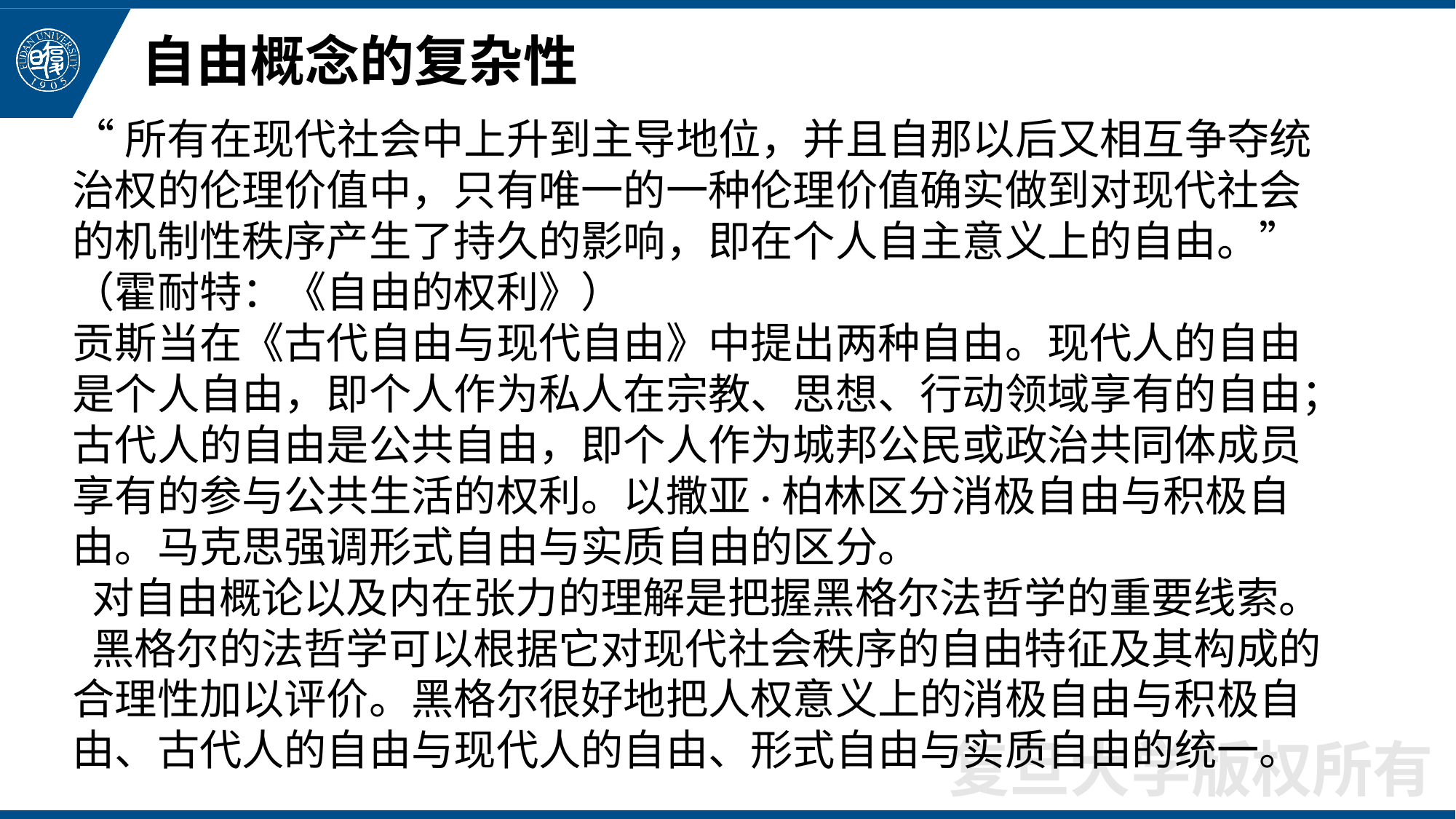

# 自由概念的复杂性
“所有在现代社会中上升到主导地位，并且自那以后又相互争夺统治权的伦理价值中，只有唯一的一种伦理价值确实做到对现代社会的机制性秩序产生了持久的影响，即在个人自主意义上的自由。”（霍耐特：《自由的权利》）
贡斯当在《古代自由与现代自由》中提出两种自由。现代人的自由是个人自由，即个人作为私人在宗教、思想、行动领域享有的自由；古代人的自由是公共自由，即个人作为城邦公民或政治共同体成员享有的参与公共生活的权利。以撒亚·柏林区分消极自由与积极自由。马克思强调形式自由与实质自由的区分。
 对自由概论以及内在张力的理解是把握黑格尔法哲学的重要线索。
 黑格尔的法哲学可以根据它对现代社会秩序的自由特征及其构成的合理性加以评价。黑格尔很好地把人权意义上的消极自由与积极自由、古代人的自由与现代人的自由、形式自由与实质自由的统一。